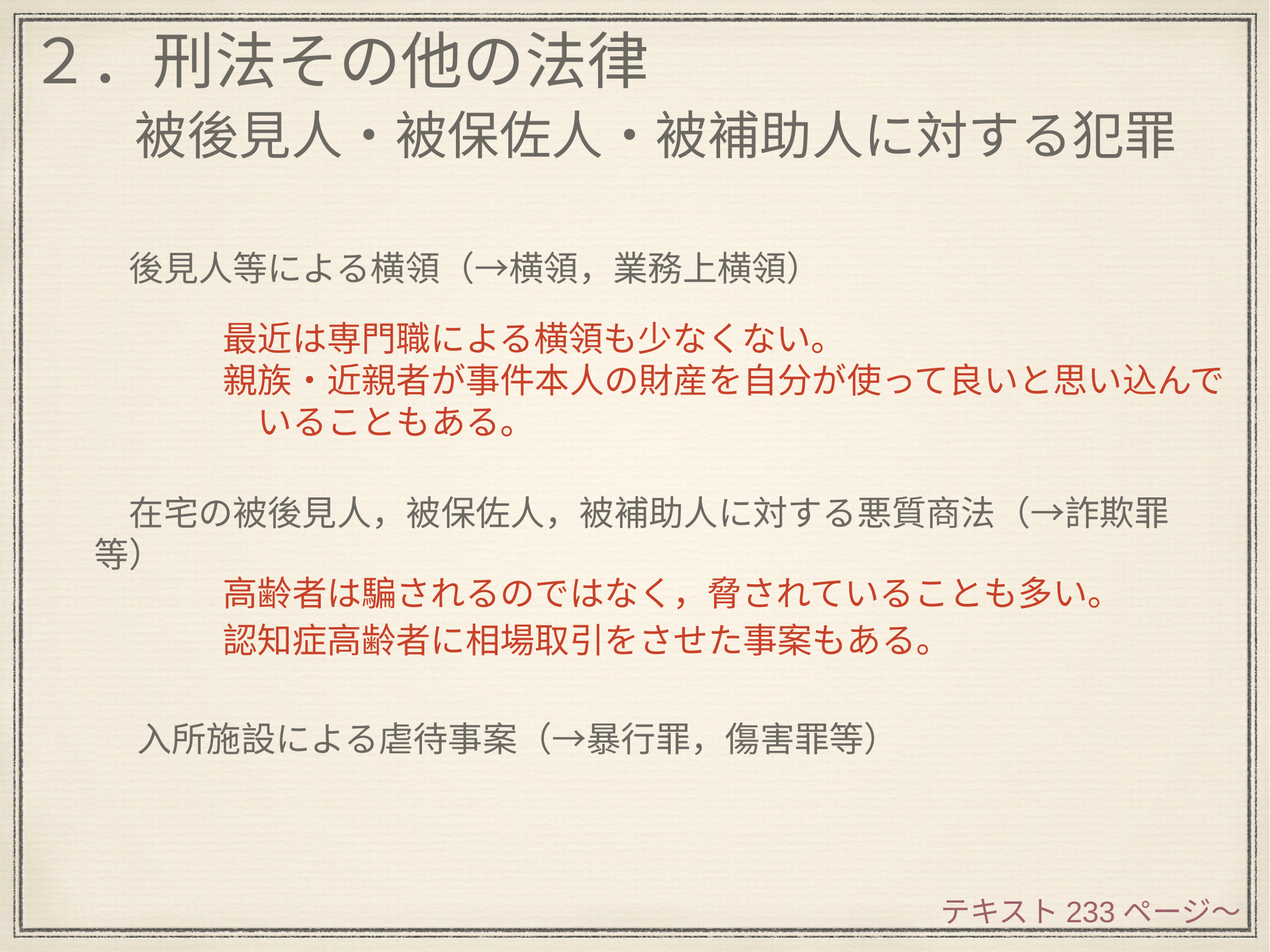

２．刑法その他の法律
被後見人・被保佐人・被補助人に対する犯罪
　後見人等による横領（→横領，業務上横領）
　最近は専門職による横領も少なくない。
　親族・近親者が事件本人の財産を自分が使って良いと思い込んで　　いることもある。
　在宅の被後見人，被保佐人，被補助人に対する悪質商法（→詐欺罪等）
　高齢者は騙されるのではなく，脅されていることも多い。
　認知症高齢者に相場取引をさせた事案もある。
　入所施設による虐待事案（→暴行罪，傷害罪等）
テキスト233ページ〜